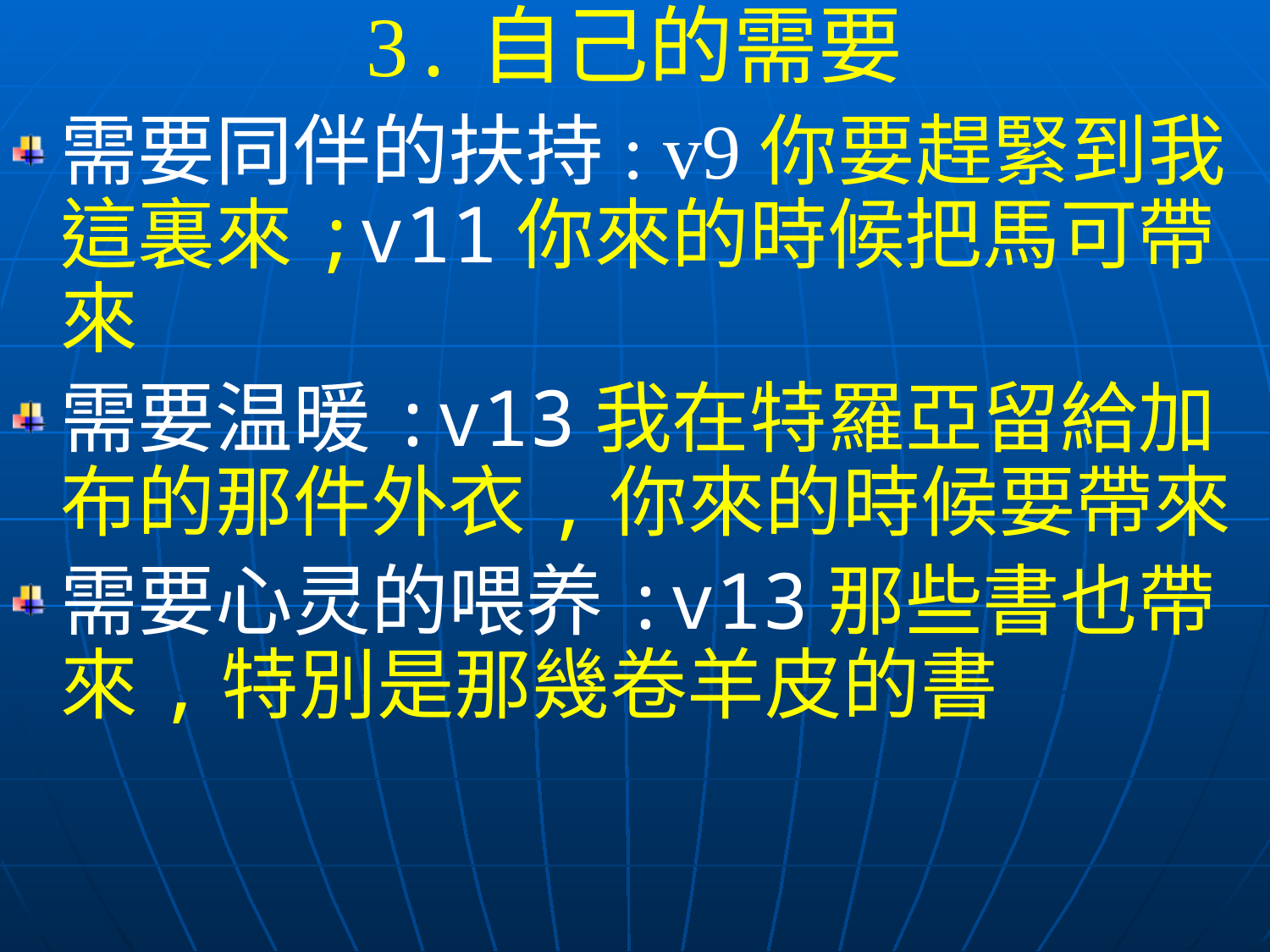

3.自己的需要
需要同伴的扶持: v9你要趕緊到我這裏來;v11你來的時候把馬可帶來
需要温暖:v13我在特羅亞留給加布的那件外衣,你來的時候要帶來
需要心灵的喂养:v13那些書也帶來,特別是那幾卷羊皮的書